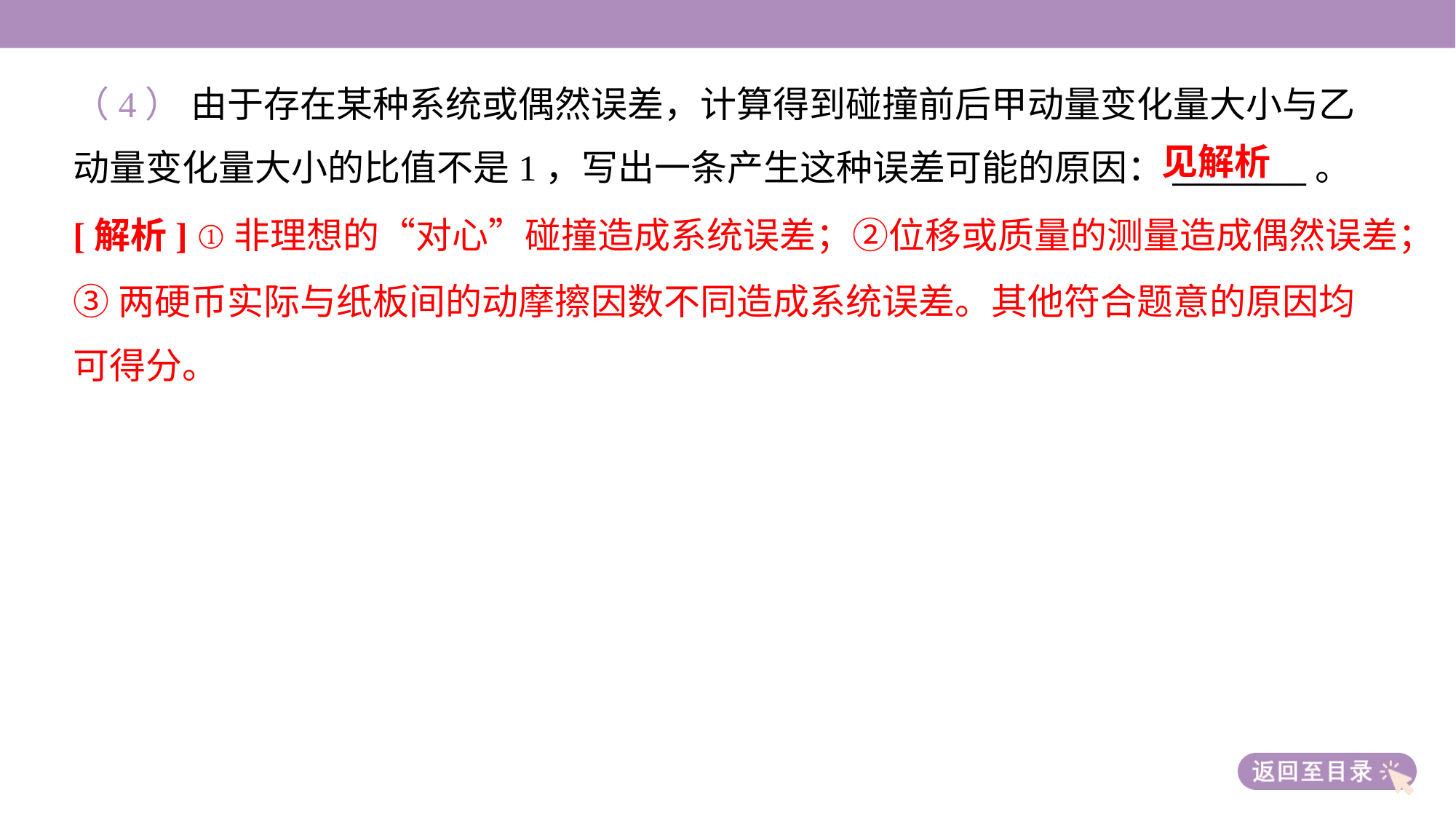

（4） 由于存在某种系统或偶然误差，计算得到碰撞前后甲动量变化量大小与乙
动量变化量大小的比值不是1，写出一条产生这种误差可能的原因：________。
见解析
[解析] ①非理想的“对心”碰撞造成系统误差；②位移或质量的测量造成偶然误差；
③两硬币实际与纸板间的动摩擦因数不同造成系统误差。其他符合题意的原因均
可得分。